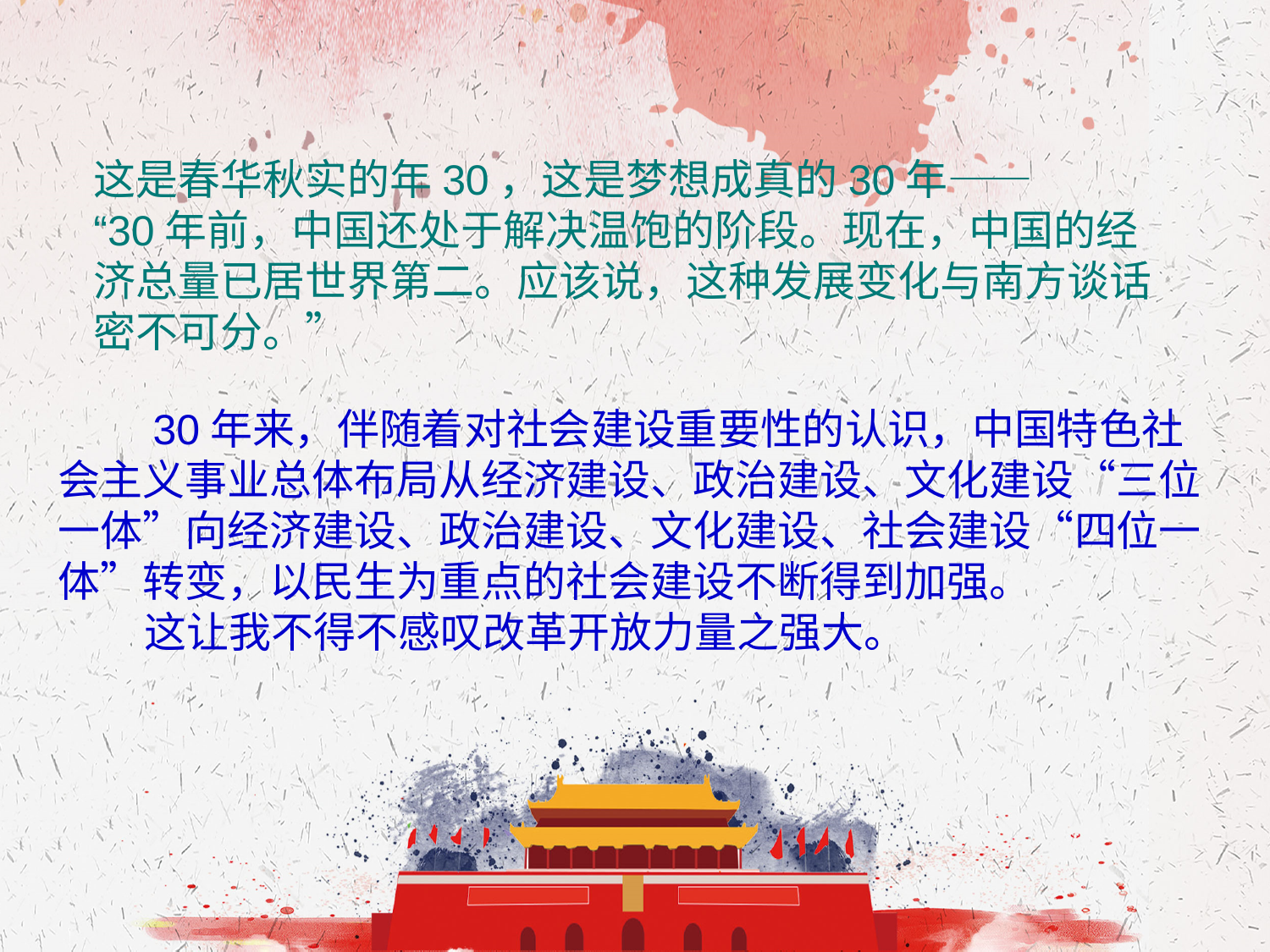

这是春华秋实的年30，这是梦想成真的30年——
“30年前，中国还处于解决温饱的阶段。现在，中国的经济总量已居世界第二。应该说，这种发展变化与南方谈话密不可分。”
        30年来，伴随着对社会建设重要性的认识，中国特色社会主义事业总体布局从经济建设、政治建设、文化建设“三位一体”向经济建设、政治建设、文化建设、社会建设“四位一体”转变，以民生为重点的社会建设不断得到加强。
        这让我不得不感叹改革开放力量之强大。